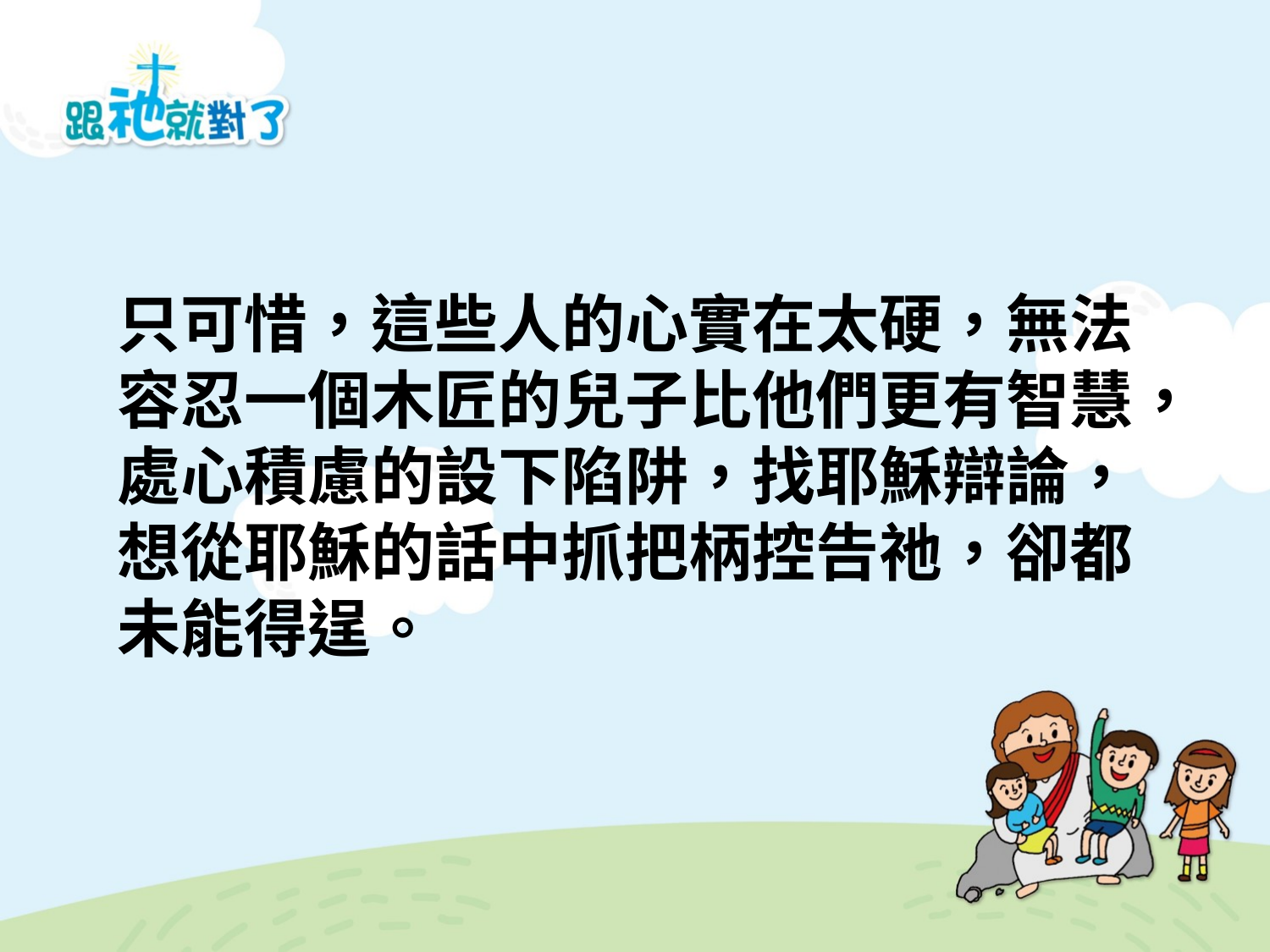

只可惜，這些人的心實在太硬，無法容忍一個木匠的兒子比他們更有智慧，處心積慮的設下陷阱，找耶穌辯論，想從耶穌的話中抓把柄控告祂，卻都未能得逞。